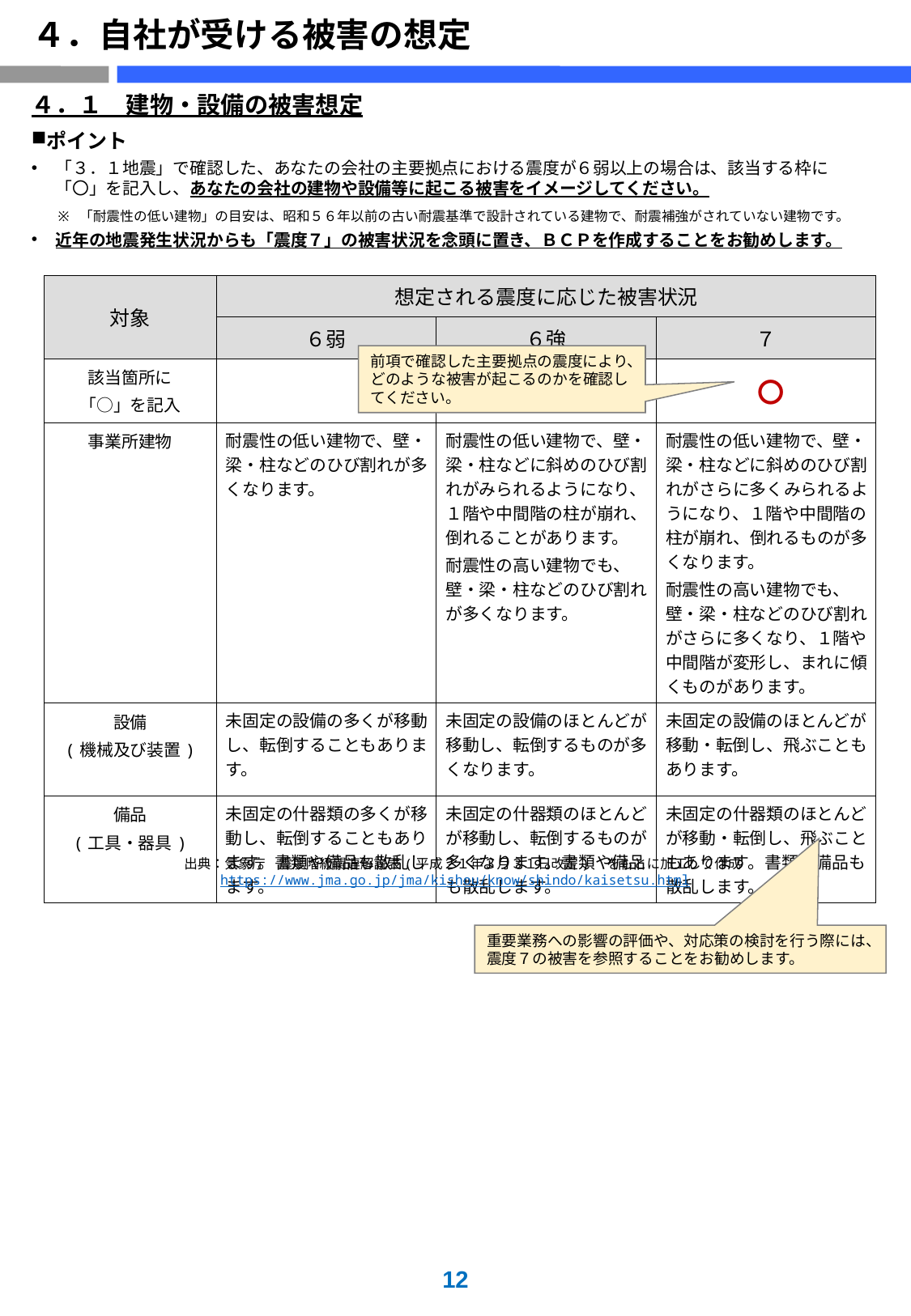

# ４．自社が受ける被害の想定
４．１　建物・設備の被害想定
ポイント
「３．１地震」で確認した、あなたの会社の主要拠点における震度が６弱以上の場合は、該当する枠に
「〇」を記入し、あなたの会社の建物や設備等に起こる被害をイメージしてください。
「耐震性の低い建物」の目安は、昭和５６年以前の古い耐震基準で設計されている建物で、耐震補強がされていない建物です。
近年の地震発生状況からも「震度７」の被害状況を念頭に置き、ＢＣＰを作成することをお勧めします。
| 対象 | 想定される震度に応じた被害状況 |  |  |
| --- | --- | --- | --- |
|  | ６弱 | ６強 | ７ |
| 該当箇所に 「○」を記入 |  |  | 〇 |
| 事業所建物 | 耐震性の低い建物で、壁・梁・柱などのひび割れが多くなります。 | 耐震性の低い建物で、壁・梁・柱などに斜めのひび割れがみられるようになり、 １階や中間階の柱が崩れ、倒れることがあります。 耐震性の高い建物でも、壁・梁・柱などのひび割れが多くなります。 | 耐震性の低い建物で、壁・梁・柱などに斜めのひび割れがさらに多くみられるようになり、１階や中間階の柱が崩れ、倒れるものが多くなります。 耐震性の高い建物でも、壁・梁・柱などのひび割れがさらに多くなり、１階や中間階が変形し、まれに傾くものがあります。 |
| 設備 (機械及び装置) | 未固定の設備の多くが移動し、転倒することもあります。 | 未固定の設備のほとんどが移動し、転倒するものが多くなります。 | 未固定の設備のほとんどが移動・転倒し、飛ぶこともあります。 |
| 備品 (工具・器具) | 未固定の什器類の多くが移動し、転倒することもあります。書類や備品も散乱します。 | 未固定の什器類のほとんどが移動し、転倒するものが多くなります。書類や備品も散乱します。 | 未固定の什器類のほとんどが移動・転倒し、飛ぶこともあります。書類や備品も散乱します。 |

前項で確認した主要拠点の震度により、どのような被害が起こるのかを確認してください。
　出典：気象庁　震度階級関連解説表(平成２１年３月３１日改定)　をもとに加工して作成
https://www.jma.go.jp/jma/kishou/know/shindo/kaisetsu.html
重要業務への影響の評価や、対応策の検討を行う際には、震度７の被害を参照することをお勧めします。
12